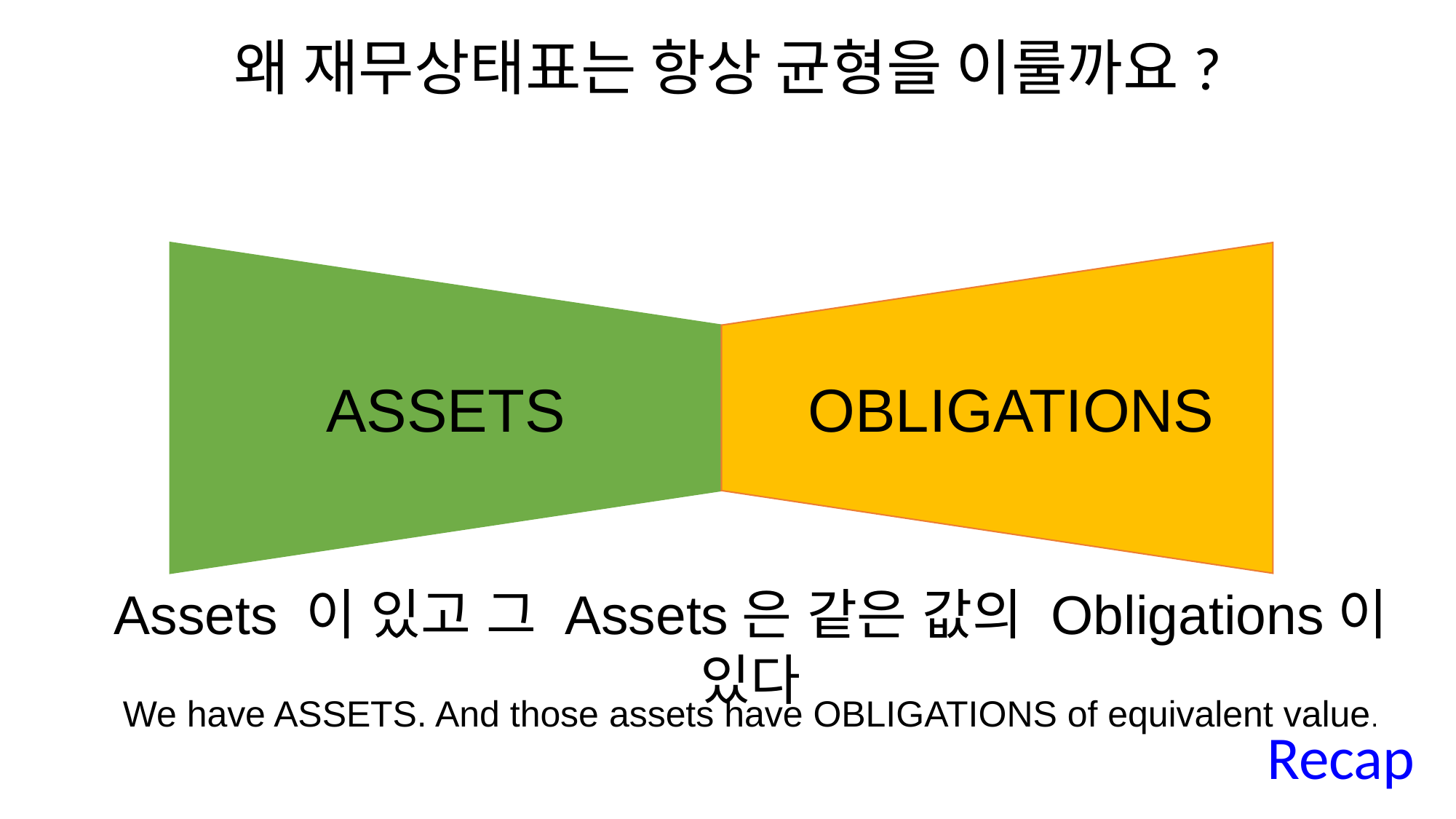

왜 재무상태표는 항상 균형을 이룰까요?

ASSETS
OBLIGATIONS
Assets 이 있고 그 Assets은 같은 값의 Obligations이 있다
We have ASSETS. And those assets have OBLIGATIONS of equivalent value.
Recap